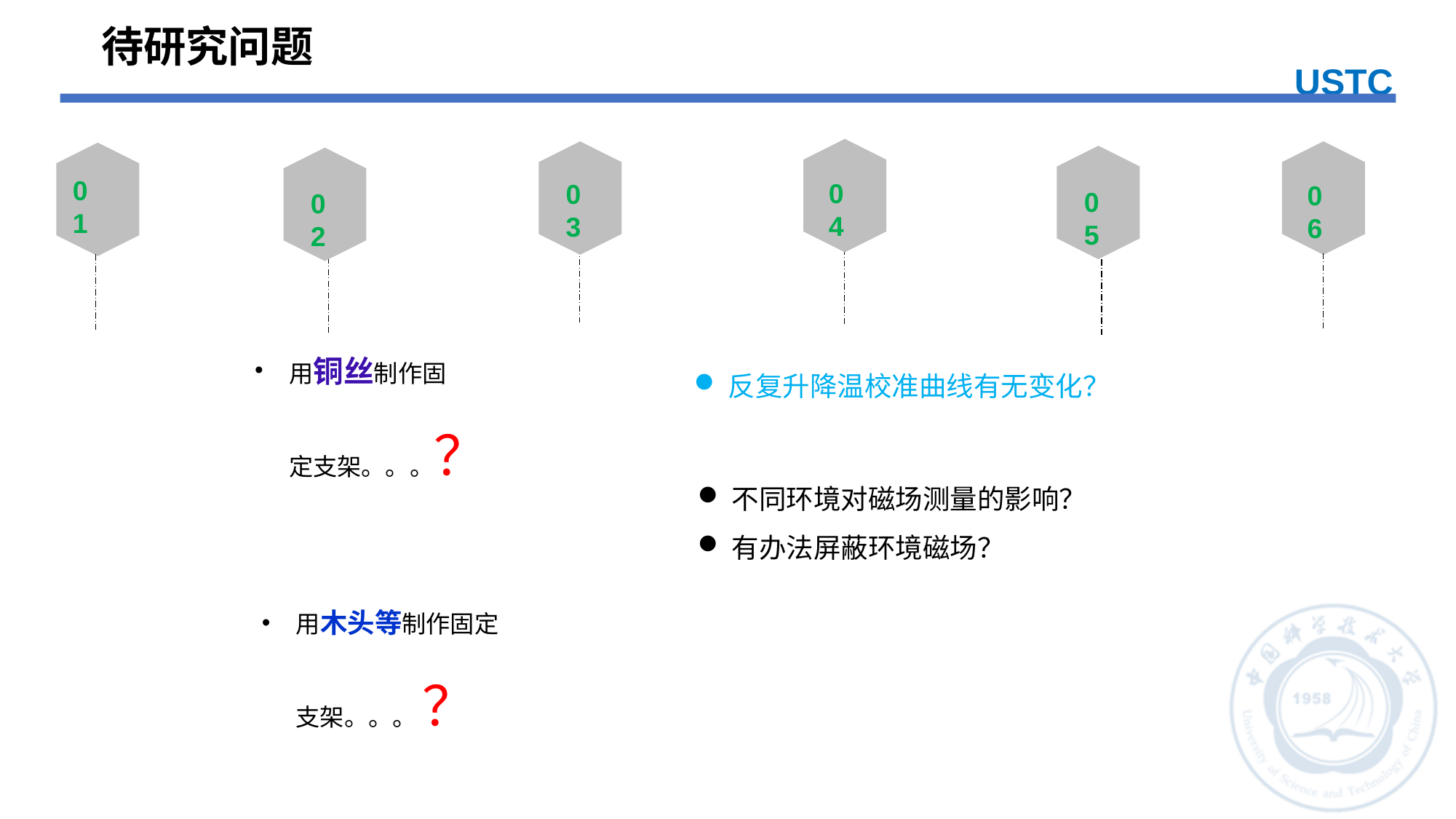

待研究问题
USTC

01
04
03
06
05
02
用铜丝制作固定支架。。。？
反复升降温校准曲线有无变化？
不同环境对磁场测量的影响？
有办法屏蔽环境磁场？
用木头等制作固定支架。。。 ？